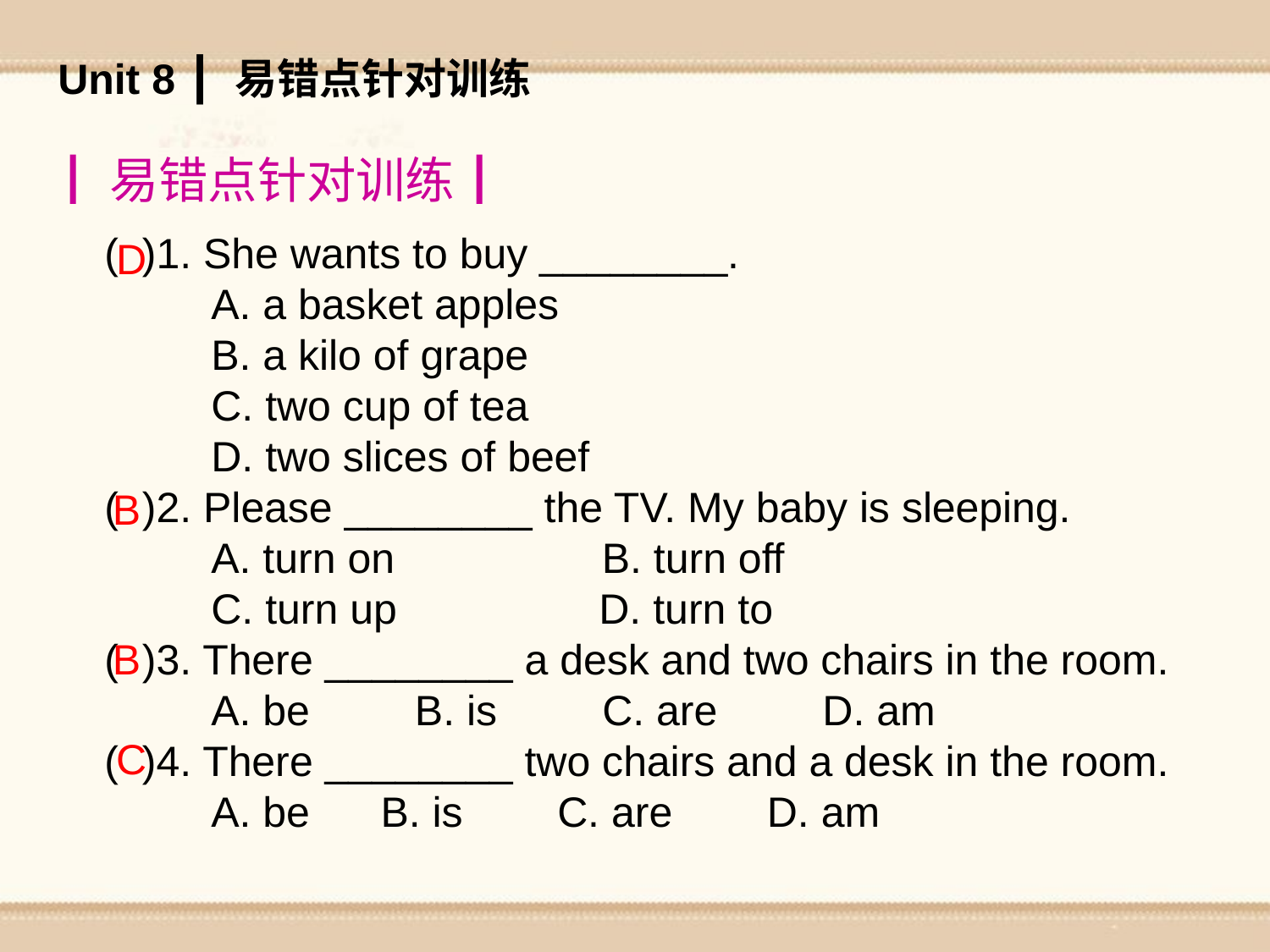

Unit 8 ┃ 易错点针对训练
┃易错点针对训练┃
(  )1. She wants to buy ________.
         A. a basket apples
         B. a kilo of grape
         C. two cup of tea
         D. two slices of beef
(  )2. Please ________ the TV. My baby is sleeping.
         A. turn on	             B. turn off
         C. turn up		  D. turn to
(  )3. There ________ a desk and two chairs in the room.
         A. be　　B. is　　C. are　　D. am
(  )4. There ________ two chairs and a desk in the room.
         A. be      B. is        C. are        D. am
D
 B
 B
C